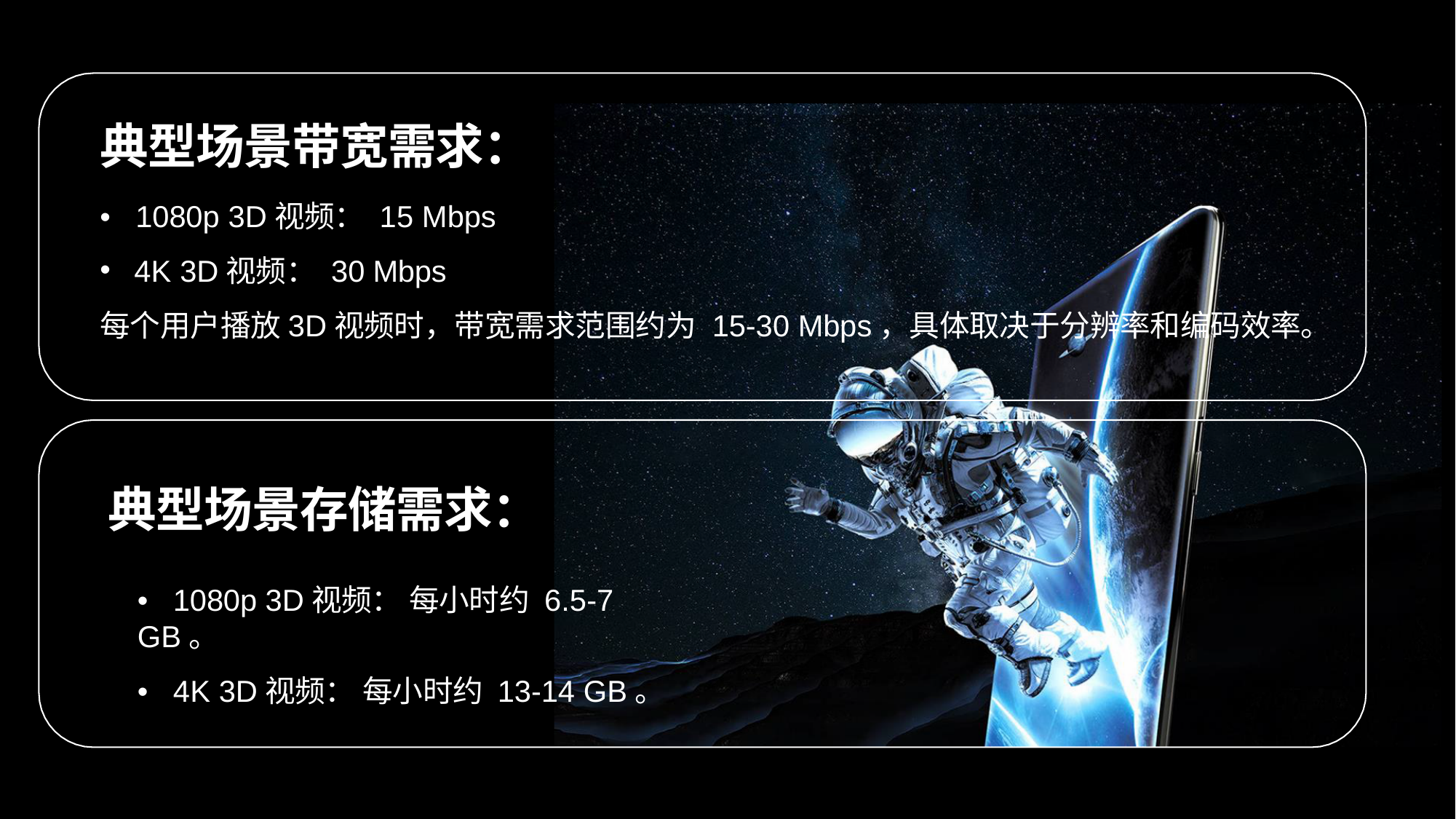

# 典型场景带宽需求：

•	1080p 3D视频： 15 Mbps

4K 3D视频： 30 Mbps

每个用户播放3D视频时，带宽需求范围约为 15-30 Mbps，具体取决于分辨率和编码效率。

典型场景存储需求：
•	1080p 3D视频： 每小时约 6.5-7 GB。

•	4K 3D视频： 每小时约 13-14 GB。